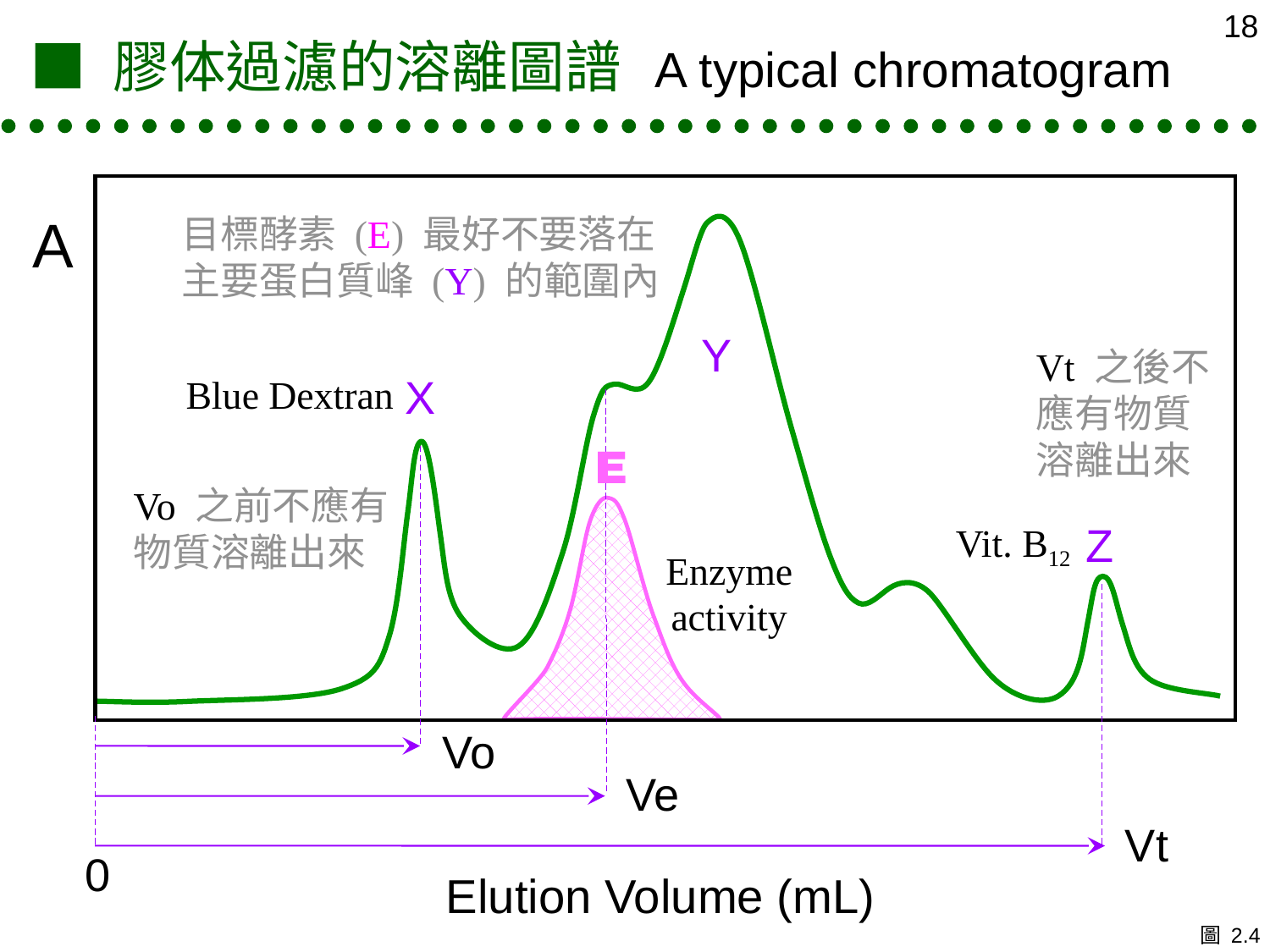

18
■ 膠体過濾的溶離圖譜  A typical chromatogram

A

目標酵素 (E) 最好不要落在
主要蛋白質峰 (Y) 的範圍內
Y
Vt 之後不
應有物質
溶離出來
X
Blue Dextran

Ve
E

Vo
Vo 之前不應有
物質溶離出來

Z
Vit. B12
Enzyme
activity

Vt

0

Elution Volume (mL)
圖 2.4